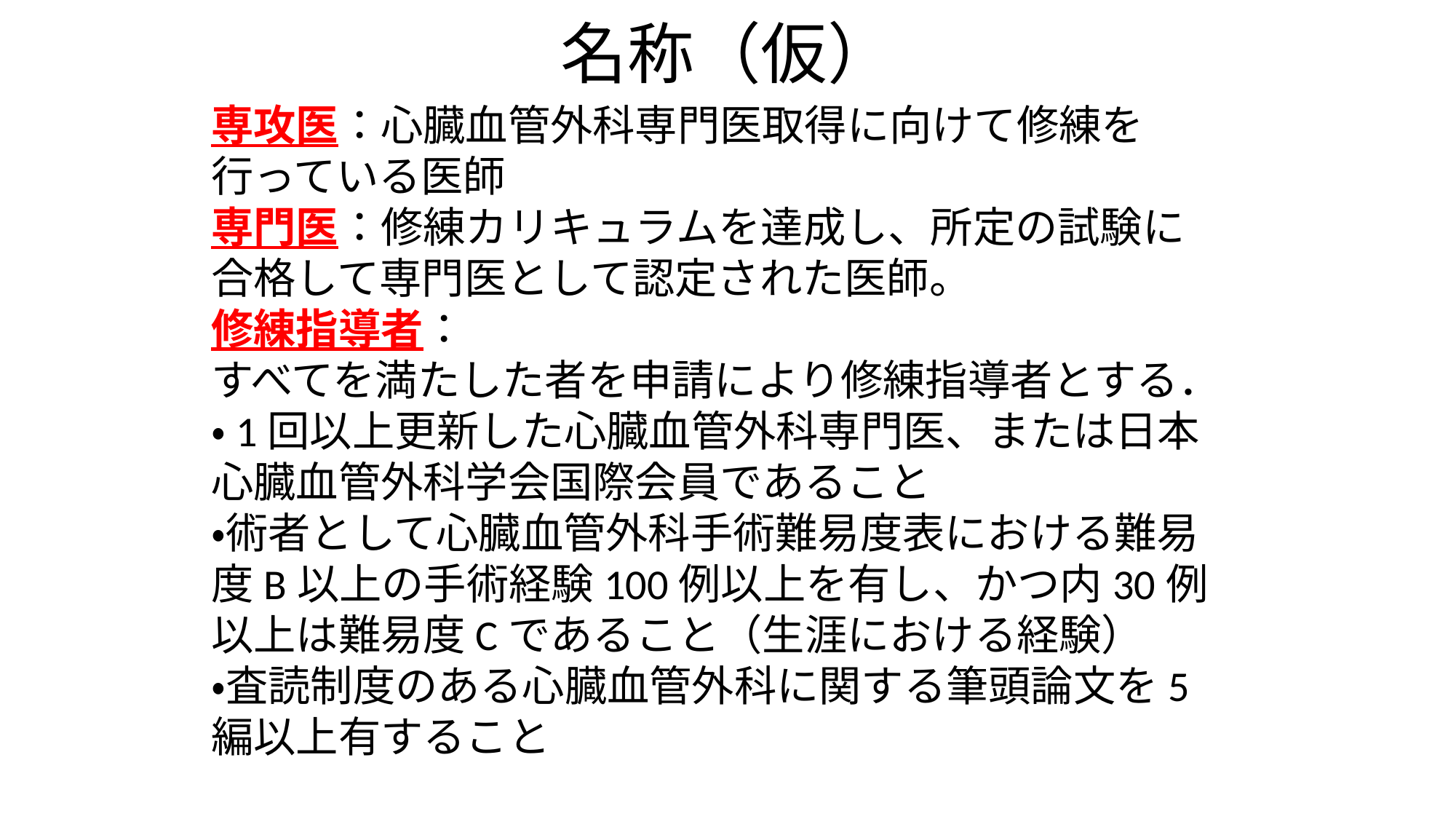

# 名称（仮）
専攻医：心臓血管外科専門医取得に向けて修練を行っている医師
専門医：修練カリキュラムを達成し、所定の試験に合格して専門医として認定された医師。
修練指導者：
すべてを満たした者を申請により修練指導者とする．
・1回以上更新した心臓血管外科専門医、または日本心臓血管外科学会国際会員であること
・術者として心臓血管外科手術難易度表における難易度B以上の手術経験100例以上を有し、かつ内30例以上は難易度Cであること（生涯における経験）
・査読制度のある心臓血管外科に関する筆頭論文を5編以上有すること